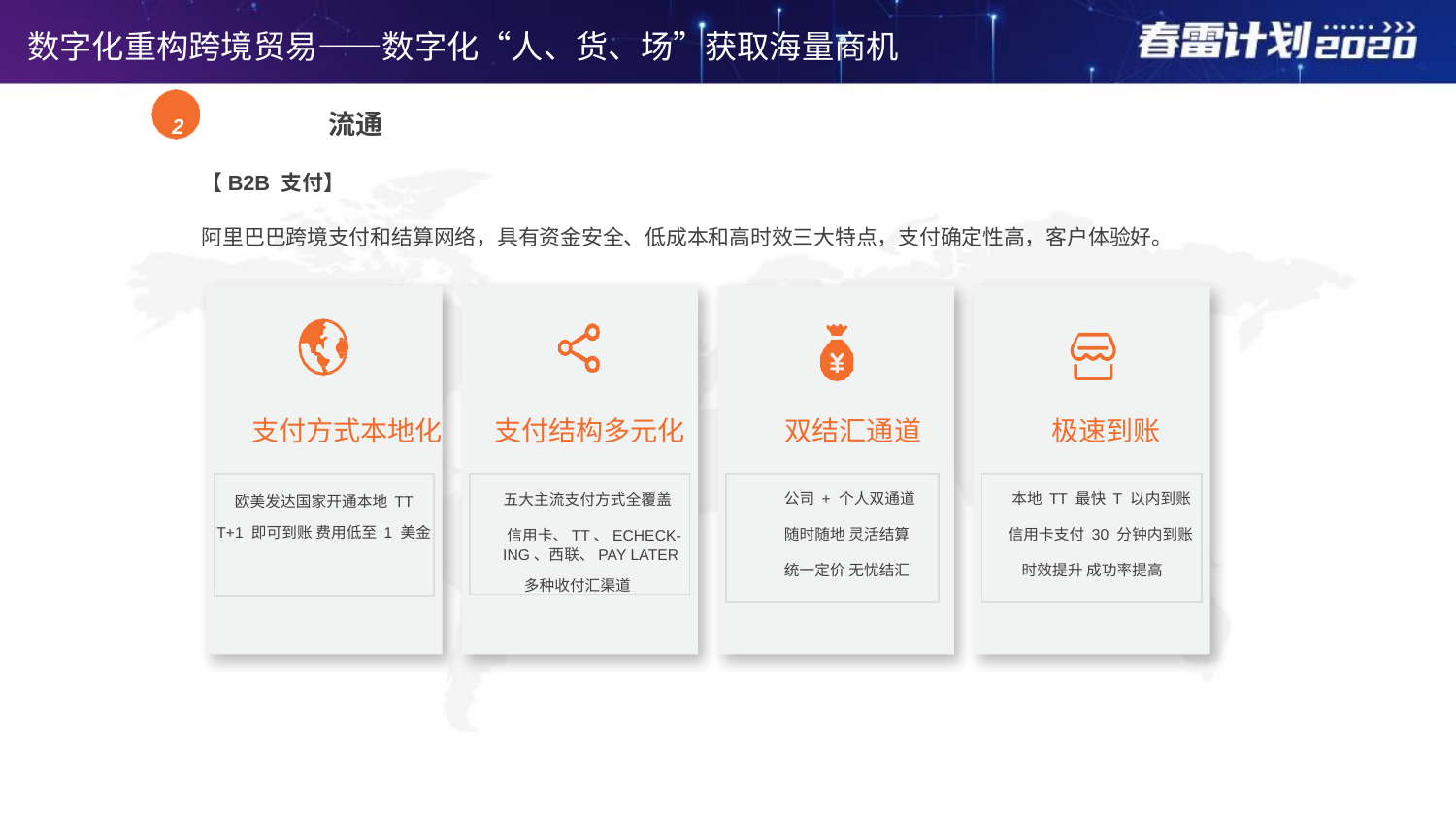

数字化重构跨境贸易——数字化“人、货、场”获取海量商机

2	 流通
【B2B 支付】
阿里巴巴跨境支付和结算网络，具有资金安全、低成本和高时效三大特点，支付确定性高，客户体验好。

支付方式本地化
支付结构多元化
双结汇通道
极速到账

欧美发达国家开通本地 TT
T+1 即可到账 费用低至 1 美金

   五大主流支付方式全覆盖
    信用卡、TT、ECHECK-
   ING、西联、PAY LATER
         多种收付汇渠道
   公司 + 个人双通道
   随时随地 灵活结算
   统一定价 无忧结汇

   本地 TT 最快 T 以内到账
  信用卡支付 30 分钟内到账
      时效提升 成功率提高